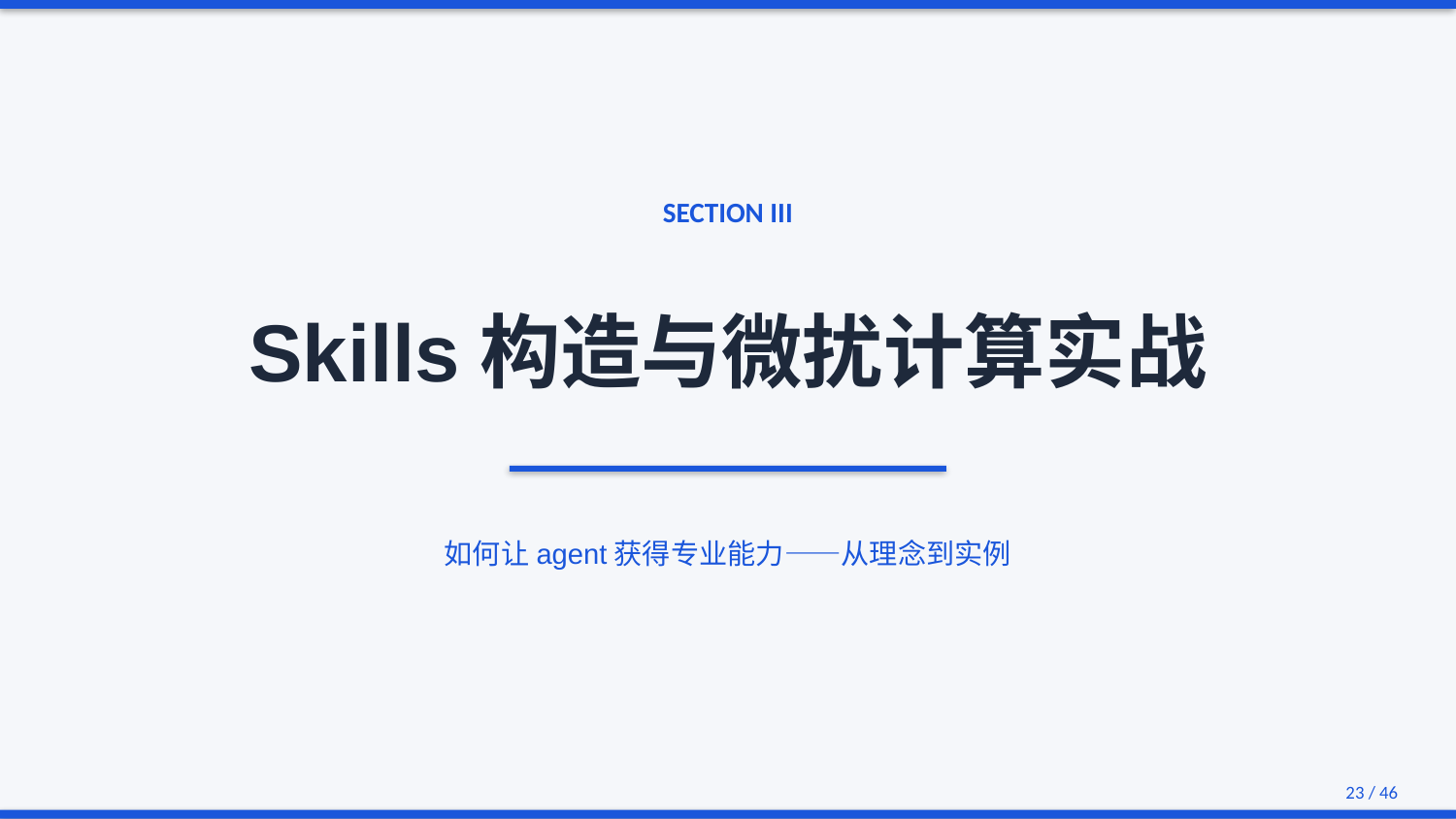

SECTION III
Skills构造与微扰计算实战

如何让agent获得专业能力——从理念到实例
23 / 46